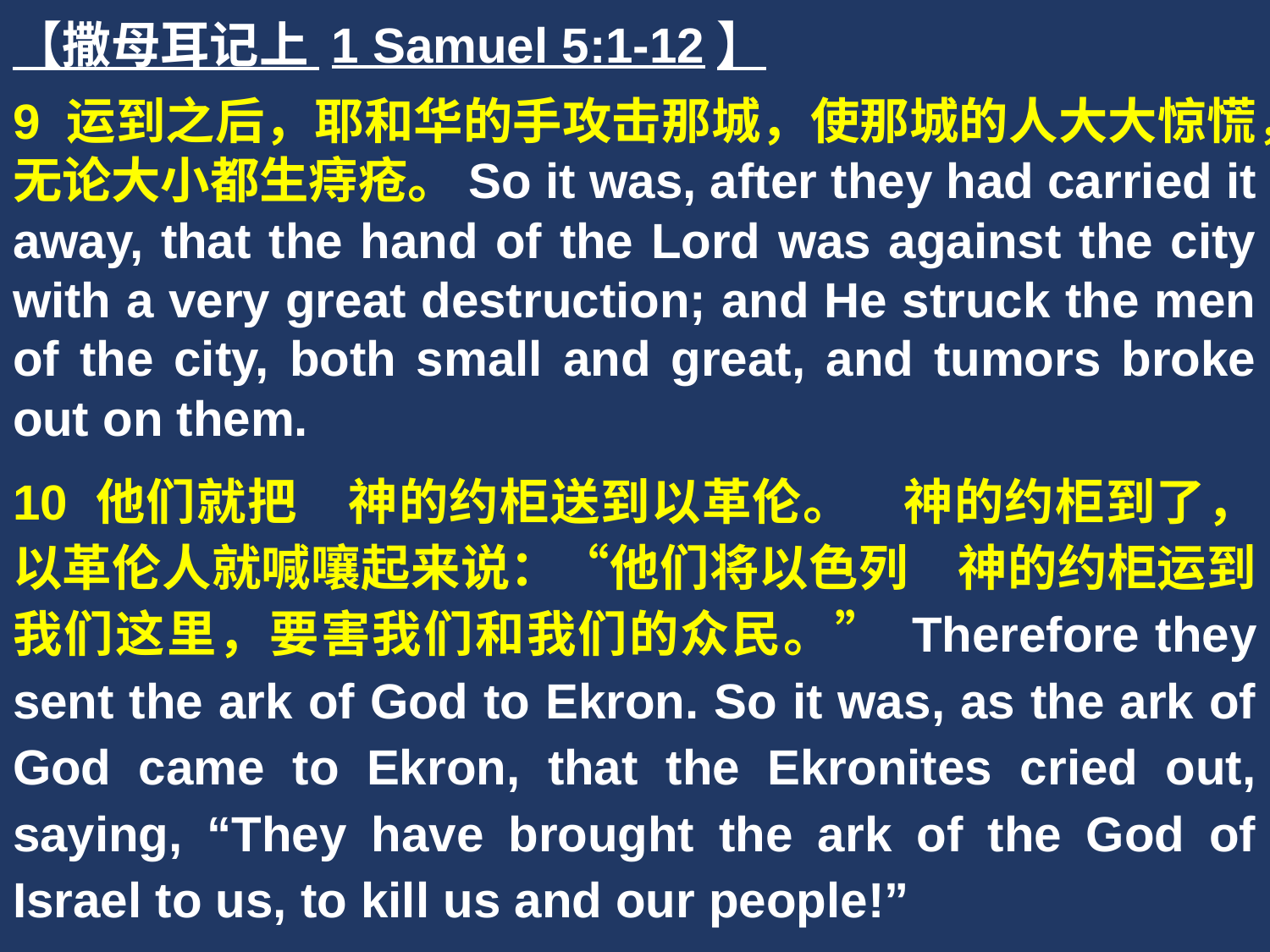

【撒母耳记上 1 Samuel 5:1-12】
9 运到之后，耶和华的手攻击那城，使那城的人大大惊慌，无论大小都生痔疮。So it was, after they had carried it away, that the hand of the Lord was against the city with a very great destruction; and He struck the men of the city, both small and great, and tumors broke out on them.
10 他们就把　神的约柜送到以革伦。　神的约柜到了，以革伦人就喊嚷起来说：“他们将以色列　神的约柜运到我们这里，要害我们和我们的众民。” Therefore they sent the ark of God to Ekron. So it was, as the ark of God came to Ekron, that the Ekronites cried out, saying, “They have brought the ark of the God of Israel to us, to kill us and our people!”